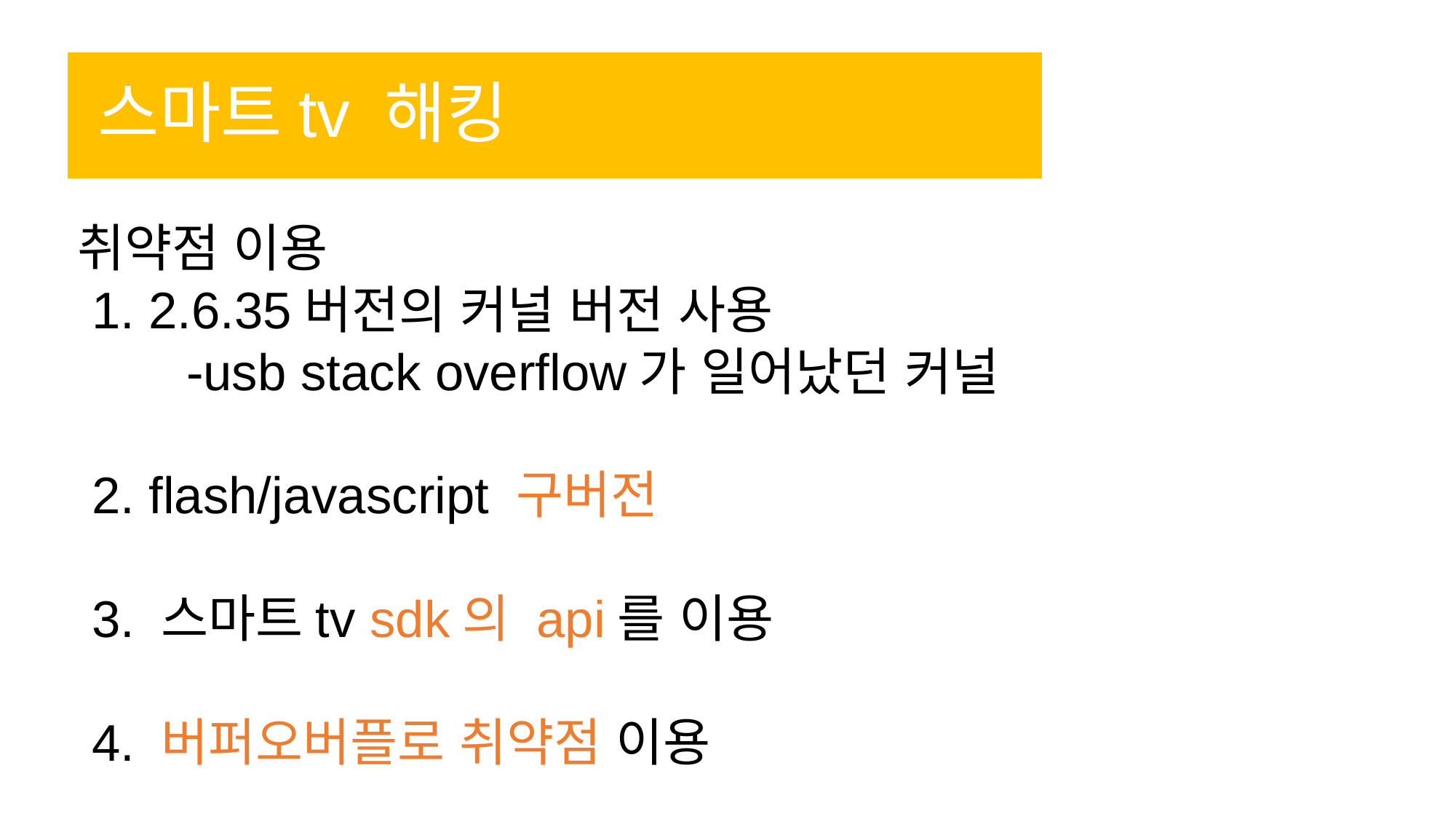

# 스마트tv 해킹

취약점 이용
 1. 2.6.35버전의 커널 버전 사용
	-usb stack overflow가 일어났던 커널

 2. flash/javascript 구버전

 3. 스마트tv sdk의 api를 이용

 4. 버퍼오버플로 취약점 이용